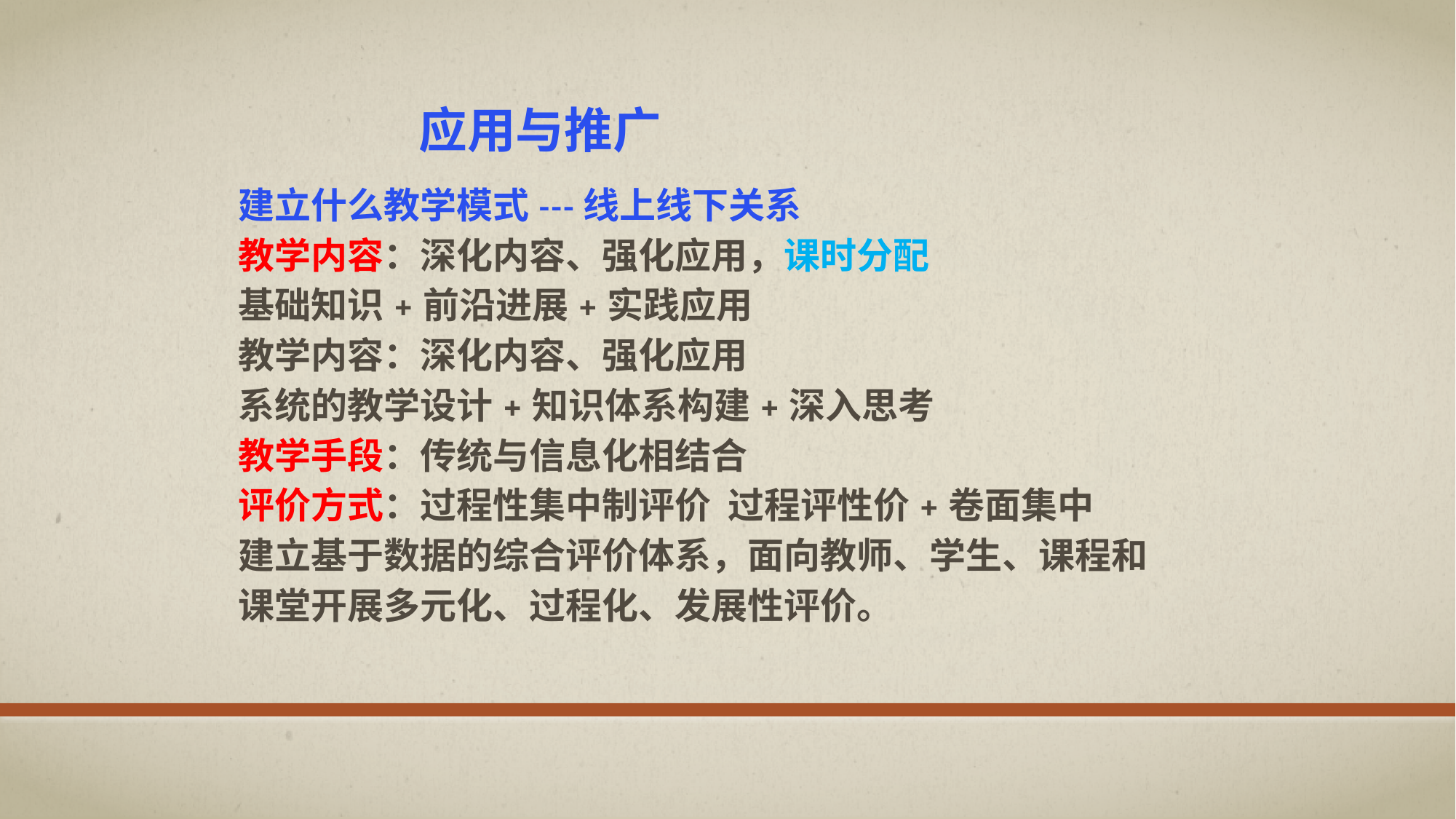

应用与推广
# 建立什么教学模式---线上线下关系 教学内容：深化内容、强化应用，课时分配 基础知识+前沿进展+实践应用 教学内容：深化内容、强化应用 系统的教学设计+知识体系构建+深入思考 教学手段：传统与信息化相结合 评价方式：过程性集中制评价  过程评性价+卷面集中 建立基于数据的综合评价体系，面向教师、学生、课程和课堂开展多元化、过程化、发展性评价。